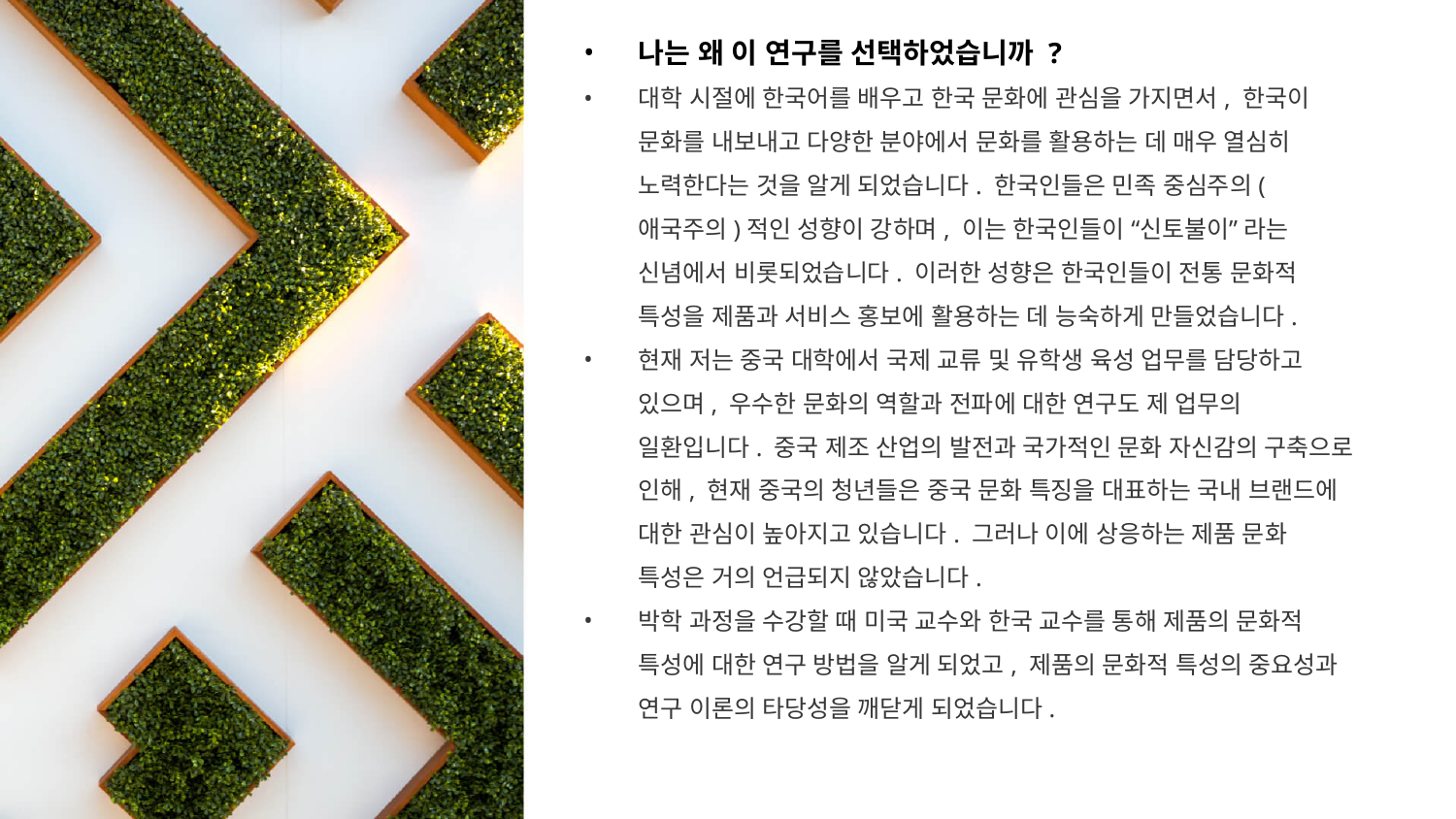

나는 왜 이 연구를 선택하었습니까 ?
대학 시절에 한국어를 배우고 한국 문화에 관심을 가지면서, 한국이 문화를 내보내고 다양한 분야에서 문화를 활용하는 데 매우 열심히 노력한다는 것을 알게 되었습니다. 한국인들은 민족 중심주의(애국주의)적인 성향이 강하며, 이는 한국인들이 “신토불이” 라는  신념에서 비롯되었습니다. 이러한 성향은 한국인들이 전통 문화적 특성을 제품과 서비스 홍보에 활용하는 데 능숙하게 만들었습니다.
현재 저는 중국 대학에서 국제 교류 및 유학생 육성 업무를 담당하고 있으며, 우수한 문화의 역할과 전파에 대한 연구도 제 업무의 일환입니다. 중국 제조 산업의 발전과 국가적인 문화 자신감의 구축으로 인해, 현재 중국의 청년들은 중국 문화 특징을 대표하는 국내 브랜드에 대한 관심이 높아지고 있습니다. 그러나 이에 상응하는 제품 문화 특성은 거의 언급되지 않았습니다.
박학 과정을 수강할 때 미국 교수와 한국 교수를 통해 제품의 문화적 특성에 대한 연구 방법을 알게 되었고, 제품의 문화적 특성의 중요성과 연구 이론의 타당성을 깨닫게 되었습니다.